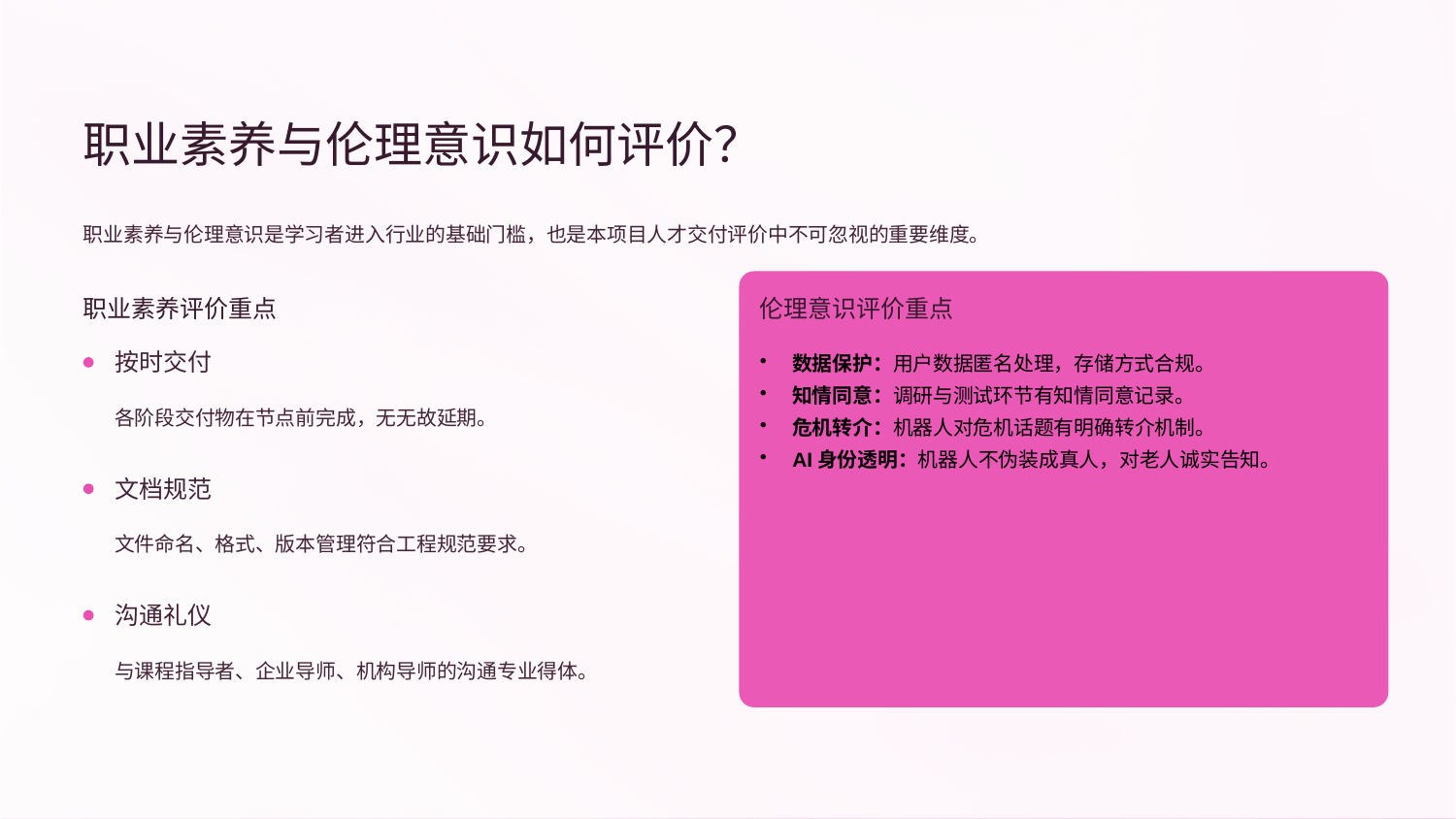

职业素养与伦理意识如何评价？
职业素养与伦理意识是学习者进入行业的基础门槛，也是本项目人才交付评价中不可忽视的重要维度。

职业素养评价重点
伦理意识评价重点
数据保护：用户数据匿名处理，存储方式合规。
知情同意：调研与测试环节有知情同意记录。
危机转介：机器人对危机话题有明确转介机制。
AI身份透明：机器人不伪装成真人，对老人诚实告知。
按时交付

各阶段交付物在节点前完成，无无故延期。
文档规范

文件命名、格式、版本管理符合工程规范要求。
沟通礼仪

与课程指导者、企业导师、机构导师的沟通专业得体。